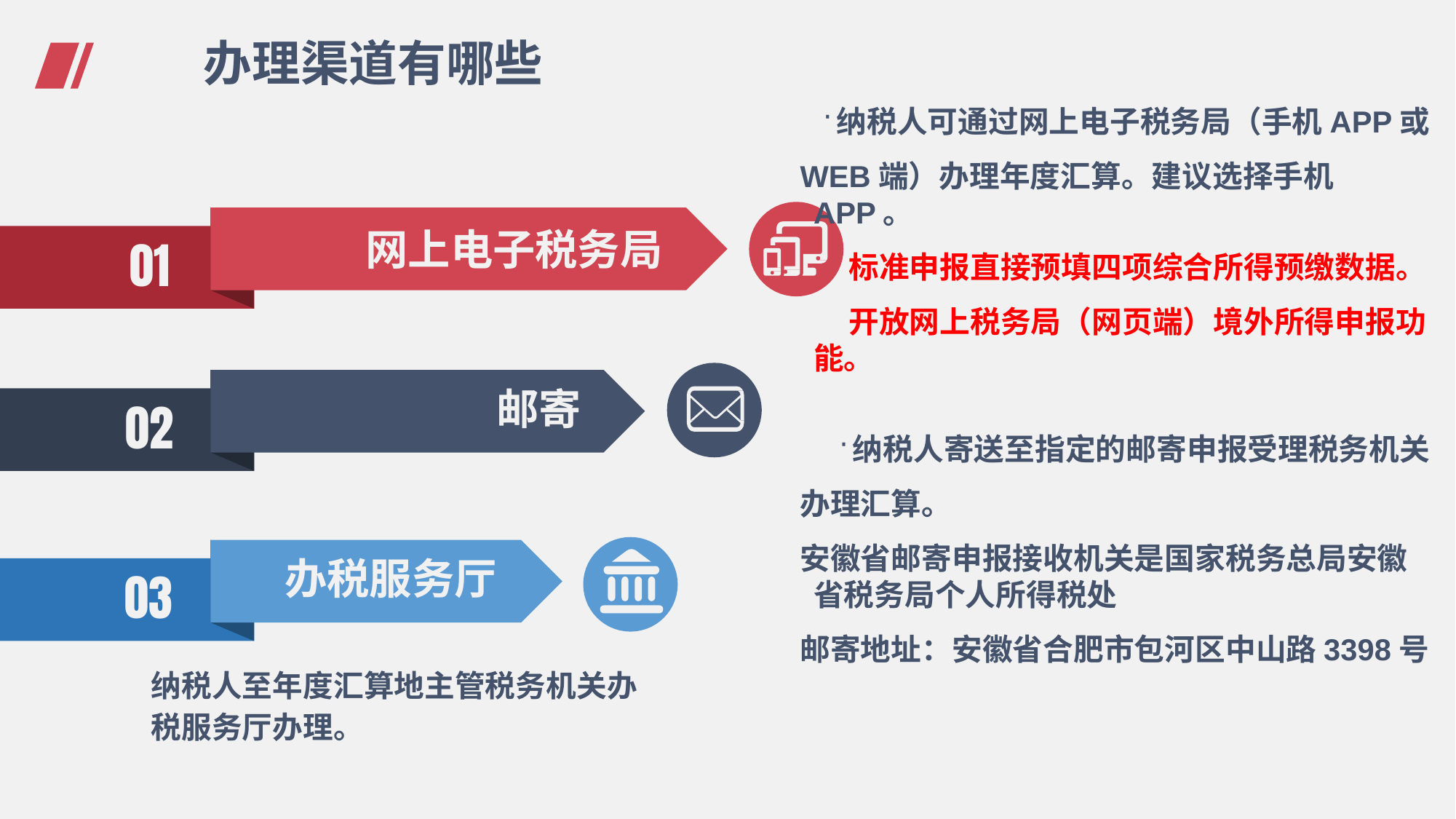

# 办理渠道有哪些

纳税人可通过网上电子税务局（手机APP或
WEB端）办理年度汇算。建议选择手机APP。
      标准申报直接预填四项综合所得预缴数据。
      开放网上税务局（网页端）境外所得申报功能。

纳税人寄送至指定的邮寄申报受理税务机关
办理汇算。
安徽省邮寄申报接收机关是国家税务总局安徽省税务局个人所得税处
邮寄地址：安徽省合肥市包河区中山路3398号

网上电子税务局

01

邮寄

02

办税服务厅

03

纳税人至年度汇算地主管税务机关办 税服务厅办理。